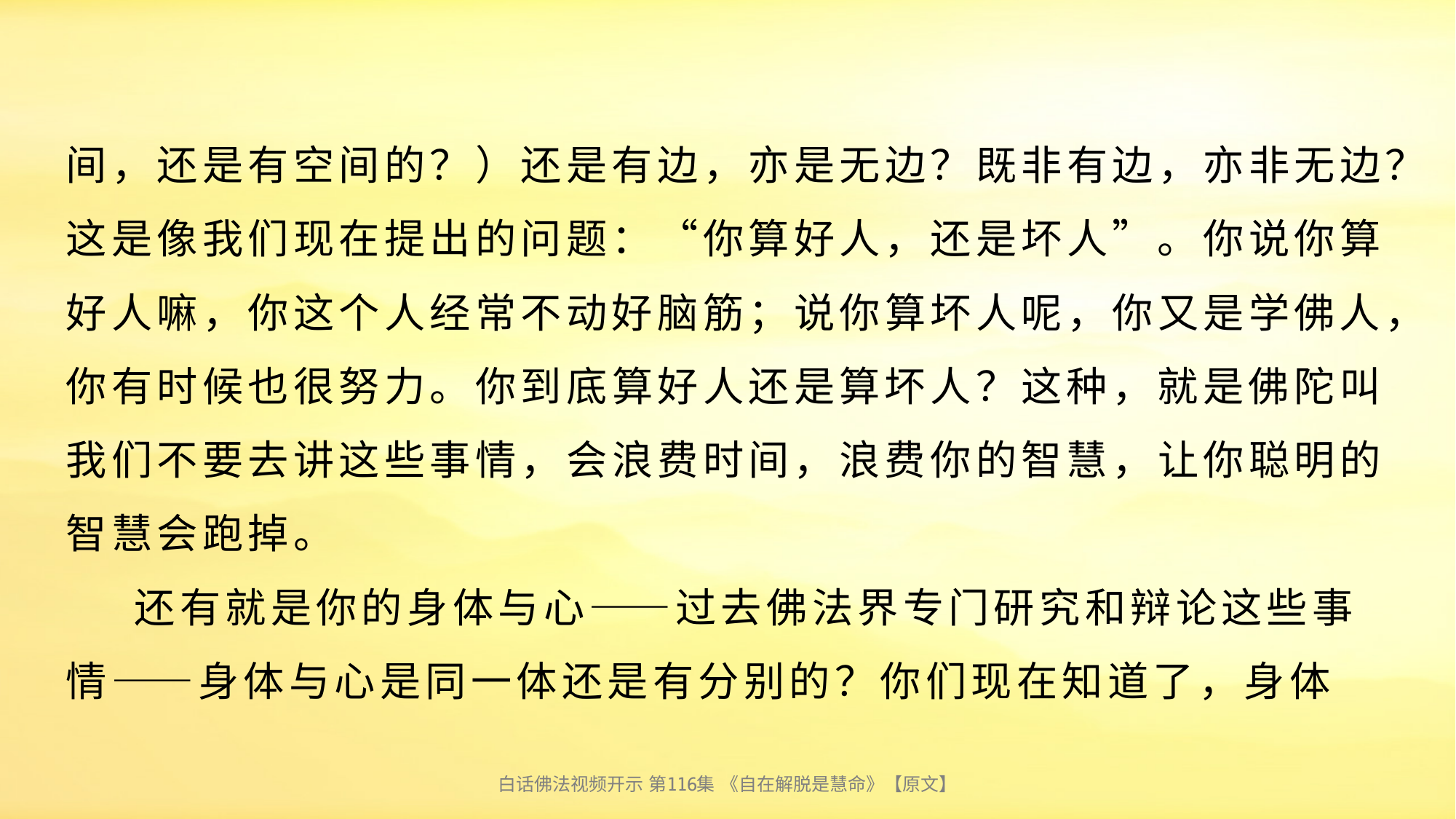

# 间，还是有空间的？）还是有边，亦是无边？既非有边，亦非无边？这是像我们现在提出的问题：“你算好人，还是坏人”。你说你算好人嘛，你这个人经常不动好脑筋；说你算坏人呢，你又是学佛人，你有时候也很努力。你到底算好人还是算坏人？这种，就是佛陀叫我们不要去讲这些事情，会浪费时间，浪费你的智慧，让你聪明的智慧会跑掉。 还有就是你的身体与心——过去佛法界专门研究和辩论这些事情——身体与心是同一体还是有分别的？你们现在知道了，身体
白话佛法视频开示 第116集 《自在解脱是慧命》【原文】